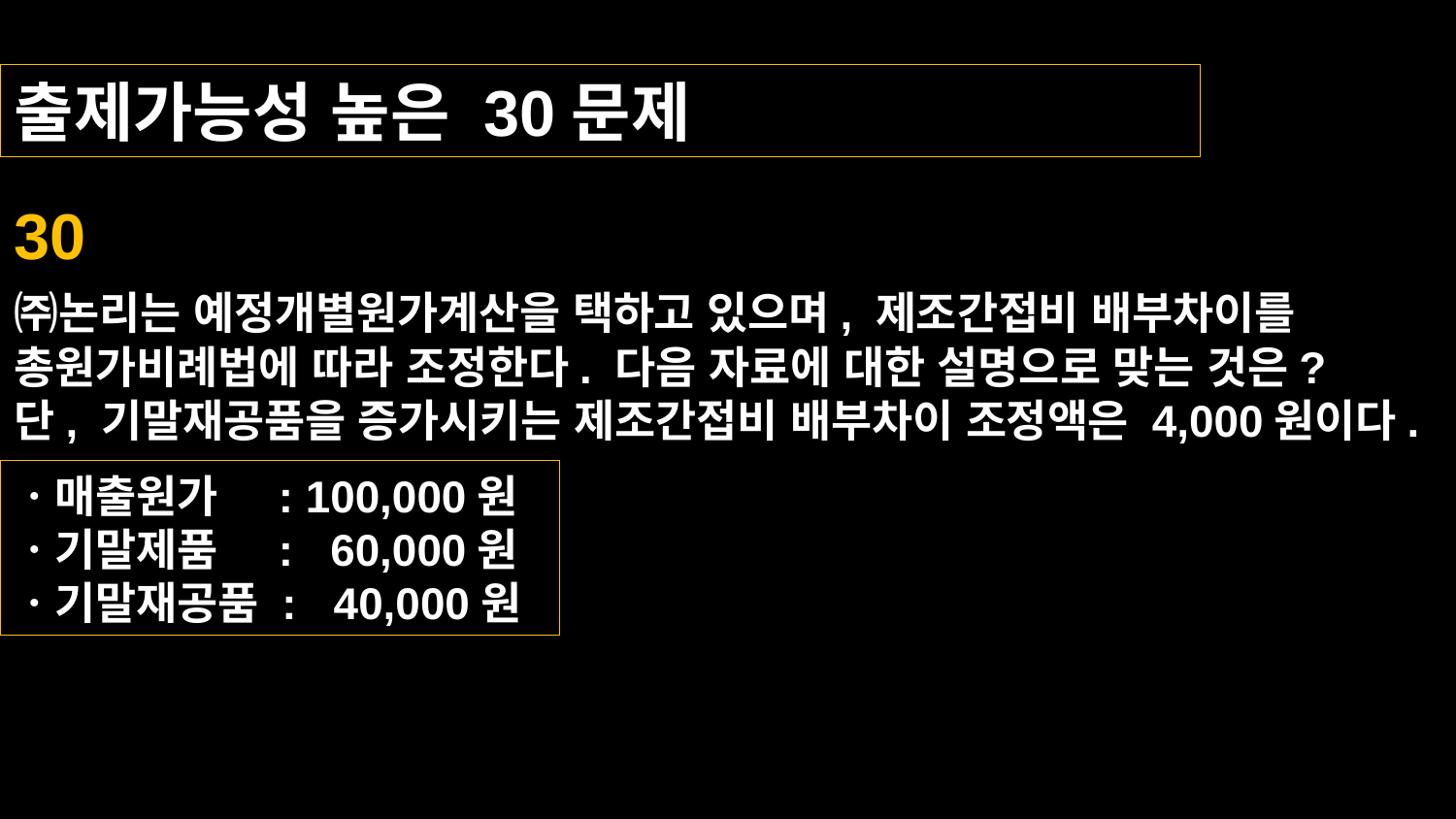

출제가능성 높은 30문제
30

㈜논리는 예정개별원가계산을 택하고 있으며, 제조간접비 배부차이를
총원가비례법에 따라 조정한다. 다음 자료에 대한 설명으로 맞는 것은?
단, 기말재공품을 증가시키는 제조간접비 배부차이 조정액은 4,000원이다.
ㆍ매출원가    : 100,000원 ㆍ기말제품    :   60,000원 ㆍ기말재공품 :   40,000원